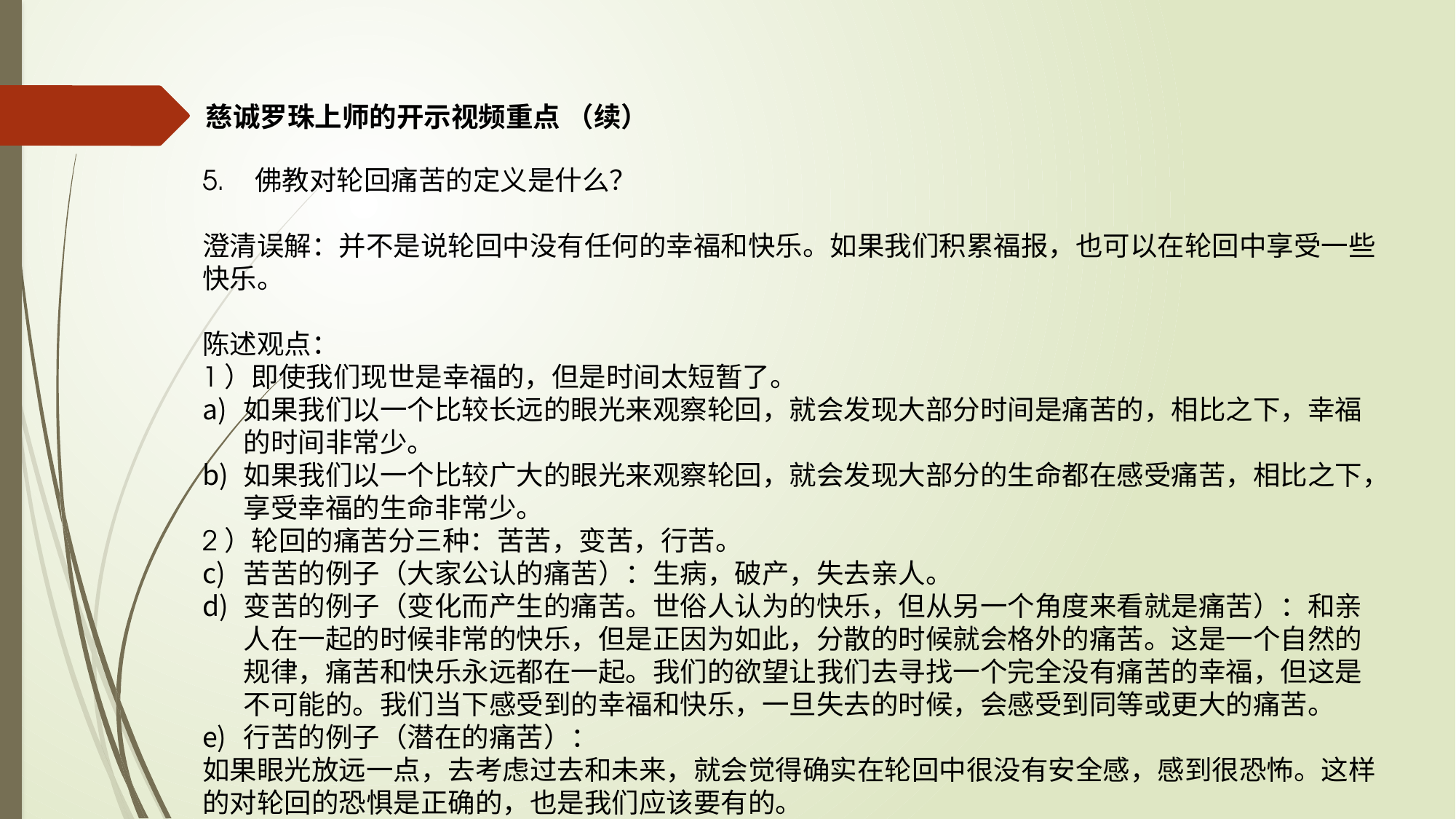

慈诚罗珠上师的开示视频重点 （续）
5.   佛教对轮回痛苦的定义是什么？

澄清误解：并不是说轮回中没有任何的幸福和快乐。如果我们积累福报，也可以在轮回中享受一些快乐。

陈述观点：
1）即使我们现世是幸福的，但是时间太短暂了。
如果我们以一个比较长远的眼光来观察轮回，就会发现大部分时间是痛苦的，相比之下，幸福的时间非常少。
如果我们以一个比较广大的眼光来观察轮回，就会发现大部分的生命都在感受痛苦，相比之下，享受幸福的生命非常少。
2）轮回的痛苦分三种：苦苦，变苦，行苦。
苦苦的例子（大家公认的痛苦）：生病，破产，失去亲人。
变苦的例子（变化而产生的痛苦。世俗人认为的快乐，但从另一个角度来看就是痛苦）：和亲人在一起的时候非常的快乐，但是正因为如此，分散的时候就会格外的痛苦。这是一个自然的规律，痛苦和快乐永远都在一起。我们的欲望让我们去寻找一个完全没有痛苦的幸福，但这是不可能的。我们当下感受到的幸福和快乐，一旦失去的时候，会感受到同等或更大的痛苦。
行苦的例子（潜在的痛苦）：
如果眼光放远一点，去考虑过去和未来，就会觉得确实在轮回中很没有安全感，感到很恐怖。这样的对轮回的恐惧是正确的，也是我们应该要有的。